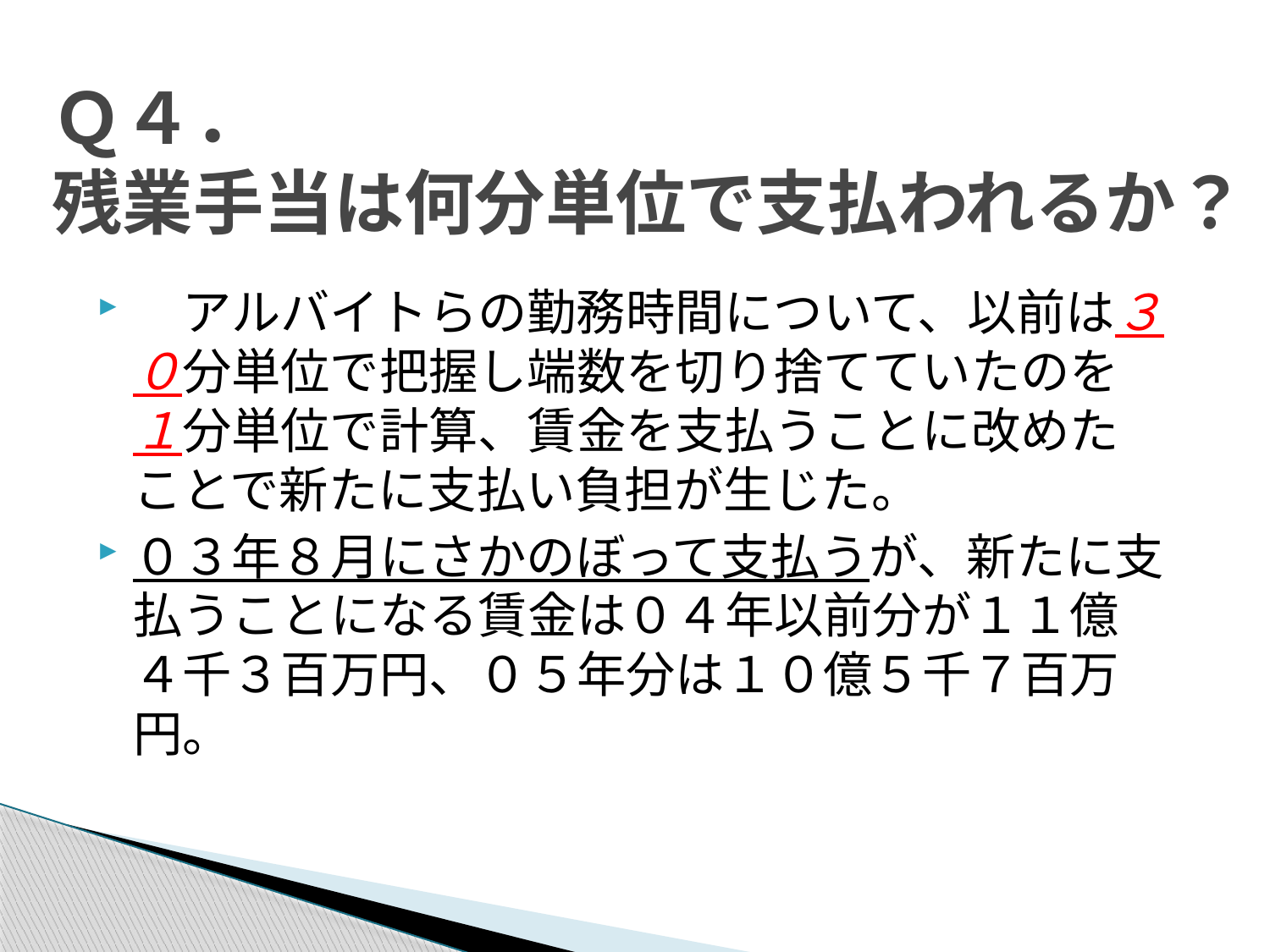

# Ｑ４． 残業手当は何分単位で支払われるか？
　アルバイトらの勤務時間について、以前は３０分単位で把握し端数を切り捨てていたのを１分単位で計算、賃金を支払うことに改めたことで新たに支払い負担が生じた。
０３年８月にさかのぼって支払うが、新たに支払うことになる賃金は０４年以前分が１１億４千３百万円、０５年分は１０億５千７百万円。